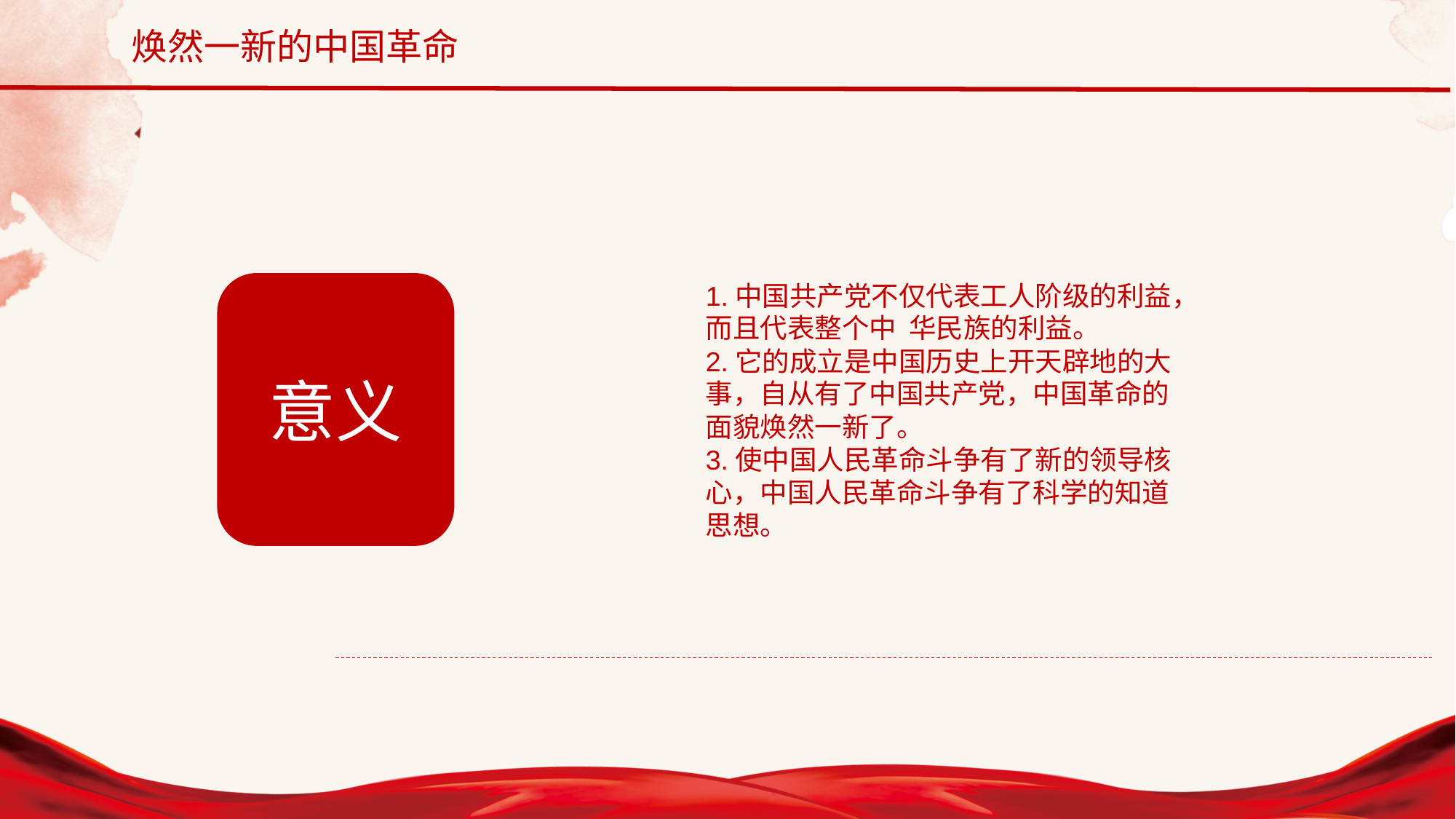

焕然一新的中国革命

意义
1.中国共产党不仅代表工人阶级的利益，而且代表整个中  华民族的利益。
2.它的成立是中国历史上开天辟地的大事，自从有了中国共产党，中国革命的面貌焕然一新了。
3.使中国人民革命斗争有了新的领导核心，中国人民革命斗争有了科学的知道思想。